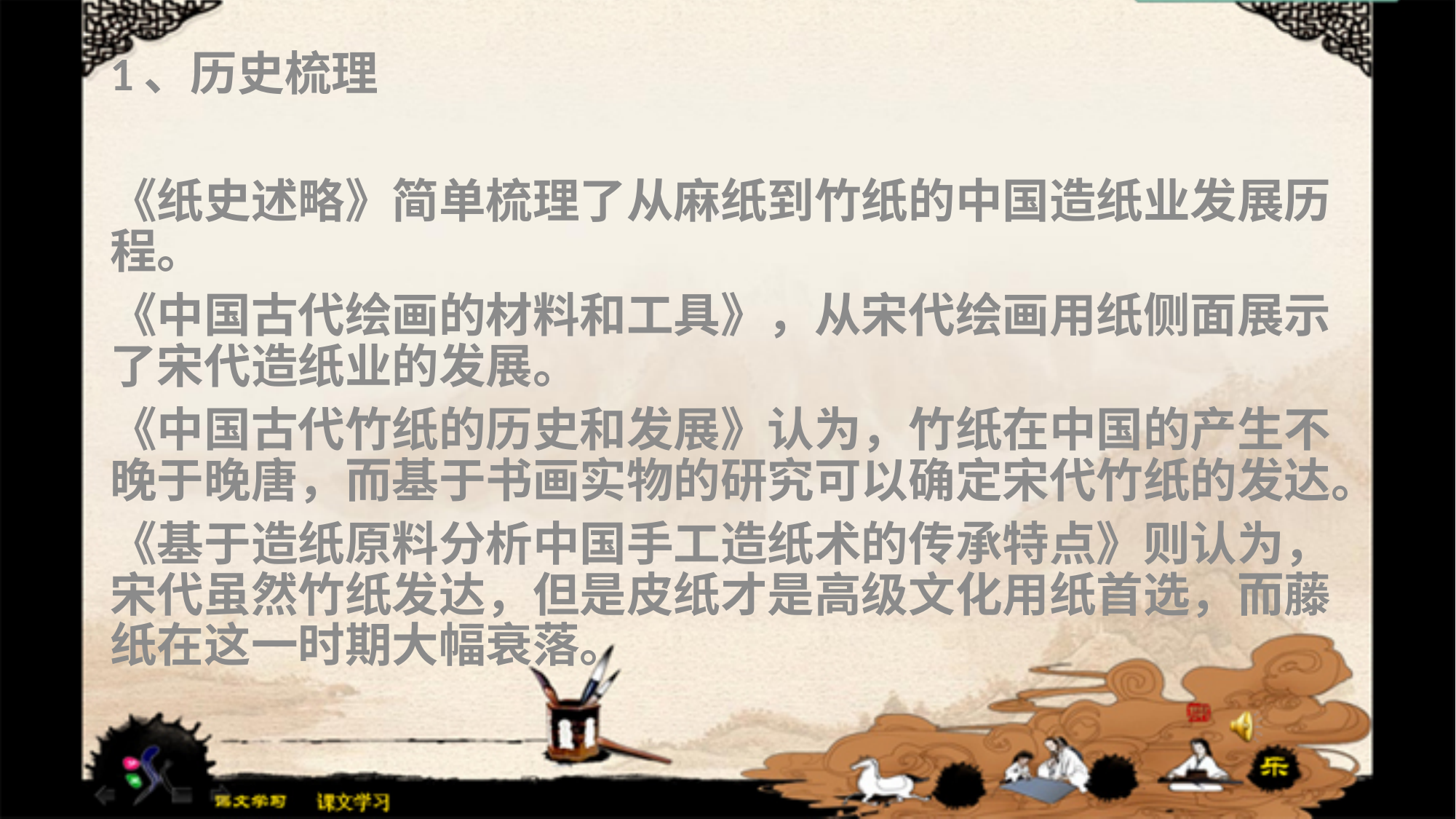

1、历史梳理

《纸史述略》简单梳理了从麻纸到竹纸的中国造纸业发展历程。
《中国古代绘画的材料和工具》，从宋代绘画用纸侧面展示了宋代造纸业的发展。
《中国古代竹纸的历史和发展》认为，竹纸在中国的产生不晚于晚唐，而基于书画实物的研究可以确定宋代竹纸的发达。
《基于造纸原料分析中国手工造纸术的传承特点》则认为，宋代虽然竹纸发达，但是皮纸才是高级文化用纸首选，而藤纸在这一时期大幅衰落。